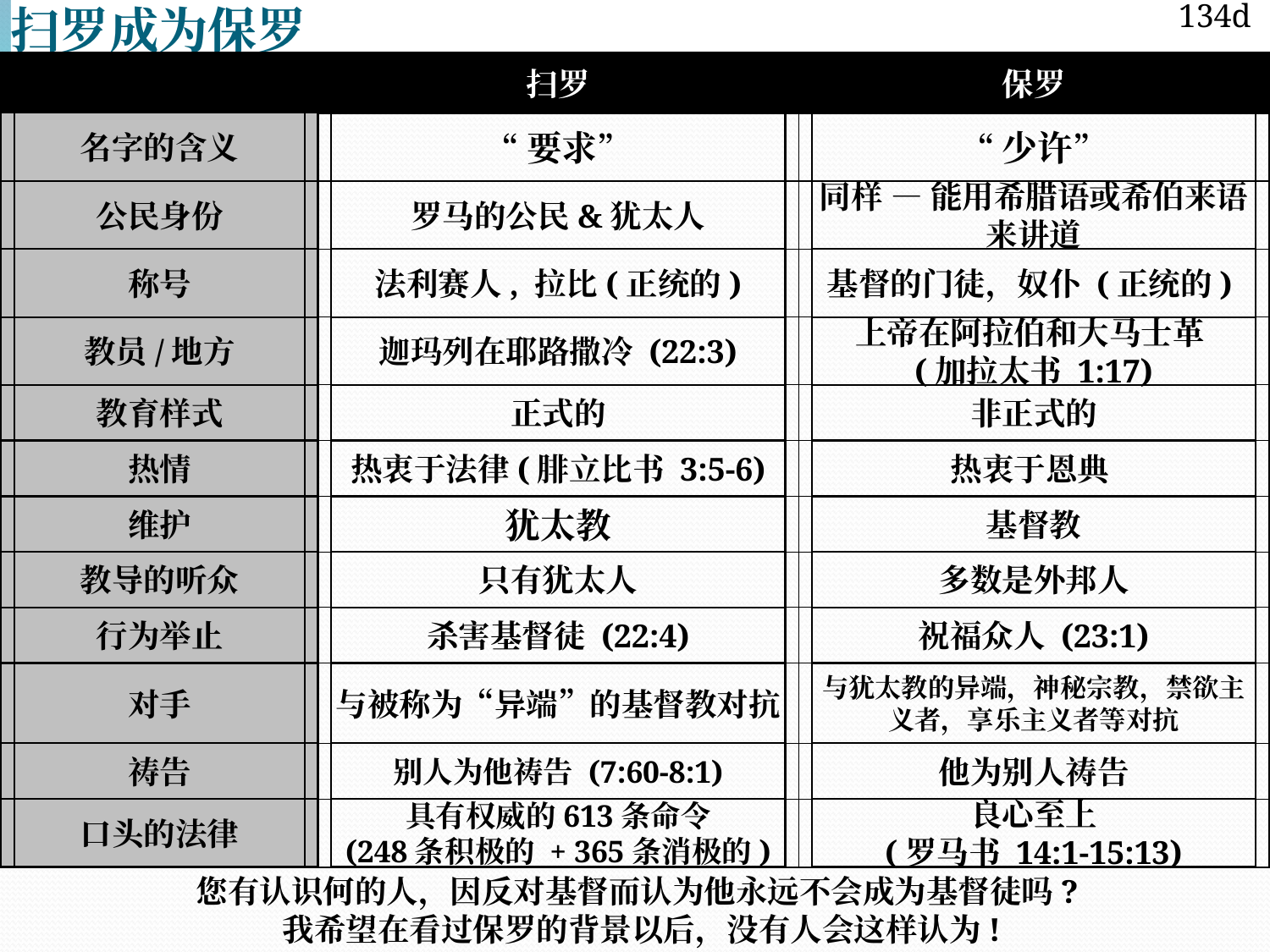

134d
扫罗成为保罗

扫罗

保罗

名字的含义

“要求”

“少许”

公民身份

罗马的公民&犹太人

同样 — 能用希腊语或希伯来语
来讲道

称号

法利赛人, 拉比(正统的)

基督的门徒，奴仆 (正统的)

教员/地方

迦玛列在耶路撒冷 (22:3)

上帝在阿拉伯和大马士革
(加拉太书 1:17)

教育样式

正式的

非正式的

热情

热衷于法律(腓立比书 3:5-6)

热衷于恩典

维护

犹太教

基督教

教导的听众

只有犹太人

多数是外邦人

行为举止

杀害基督徒 (22:4)

祝福众人 (23:1)

对手

与被称为“异端”的基督教对抗

与犹太教的异端，神秘宗教，禁欲主义者，享乐主义者等对抗

祷告

别人为他祷告 (7:60-8:1)

他为别人祷告

口头的法律

具有权威的613条命令
(248条积极的 + 365条消极的)

良心至上
(罗马书 14:1-15:13)

您有认识何的人，因反对基督而认为他永远不会成为基督徒吗?
我希望在看过保罗的背景以后，没有人会这样认为!